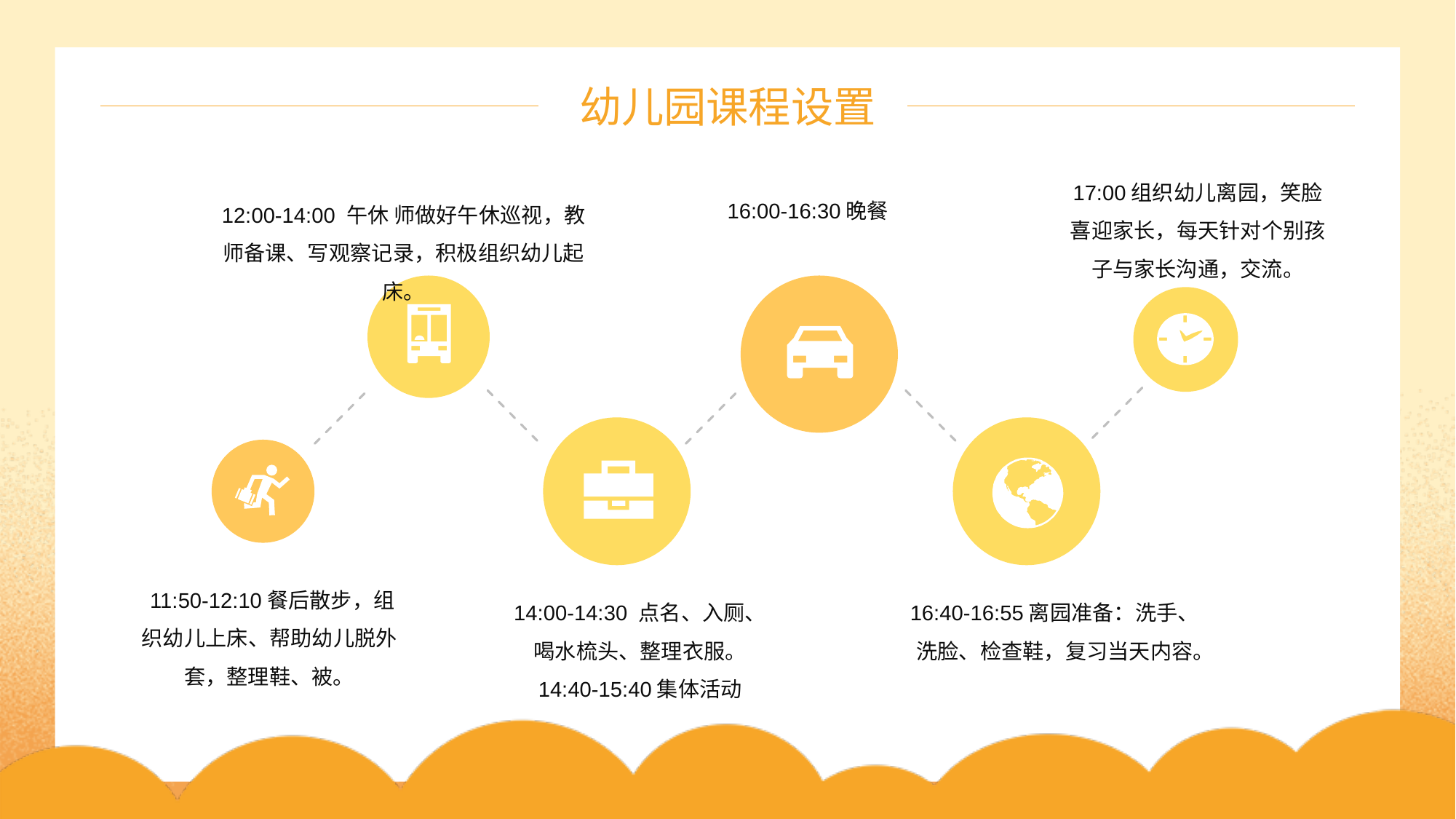

幼儿园课程设置
17:00组织幼儿离园，笑脸喜迎家长，每天针对个别孩子与家长沟通，交流。
16:00-16:30晚餐
12:00-14:00 午休 师做好午休巡视，教师备课、写观察记录，积极组织幼儿起床。

 11:50-12:10餐后散步，组织幼儿上床、帮助幼儿脱外套，整理鞋、被。
14:00-14:30 点名、入厕、喝水梳头、整理衣服。
14:40-15:40集体活动
16:40-16:55离园准备：洗手、洗脸、检查鞋，复习当天内容。